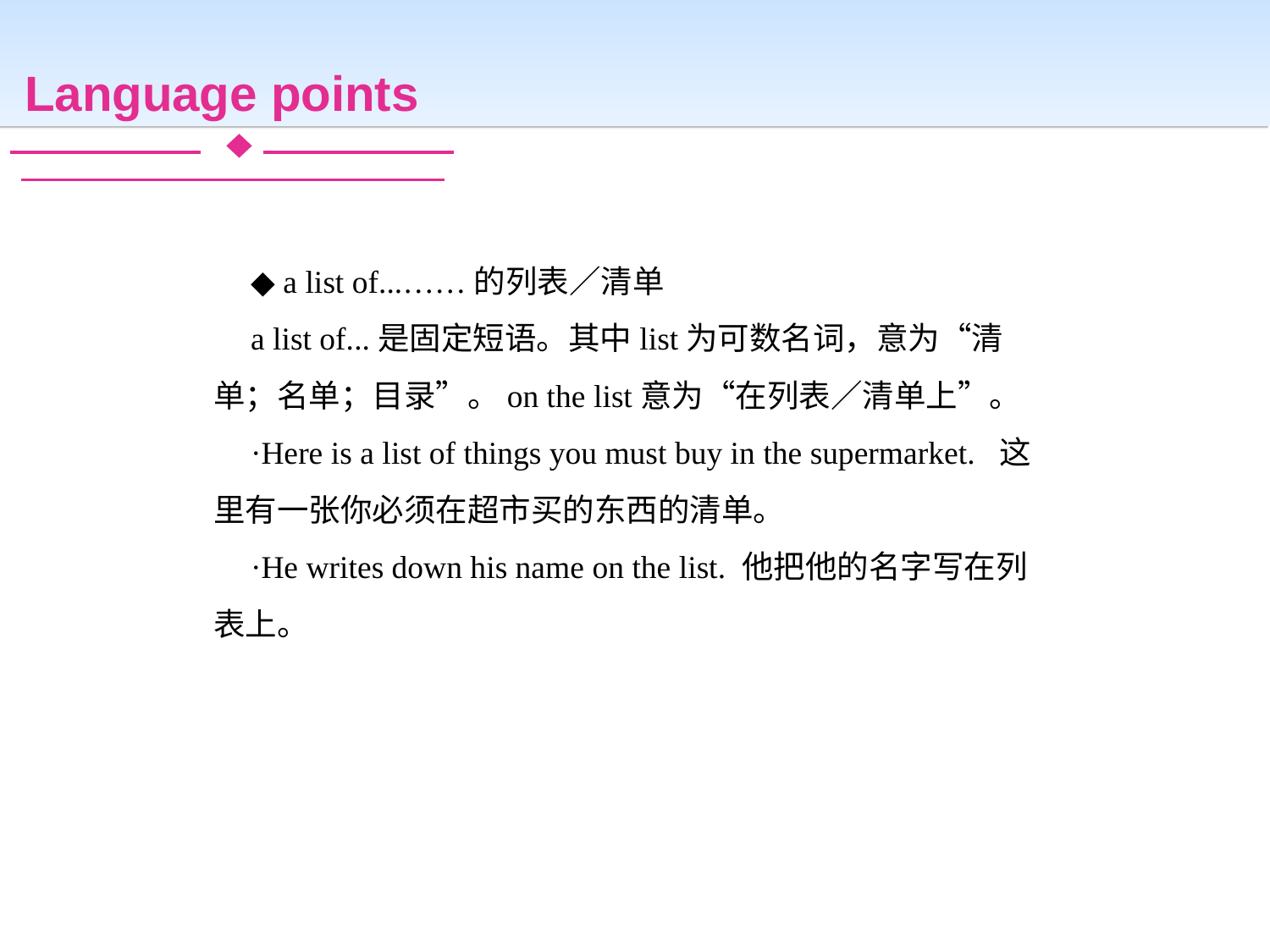

Language points

◆ a list of...……的列表／清单
a list of...是固定短语。其中list为可数名词，意为“清单；名单；目录”。on the list意为“在列表／清单上”。
·Here is a list of things you must buy in the supermarket.  这里有一张你必须在超市买的东西的清单。
·He writes down his name on the list. 他把他的名字写在列表上。